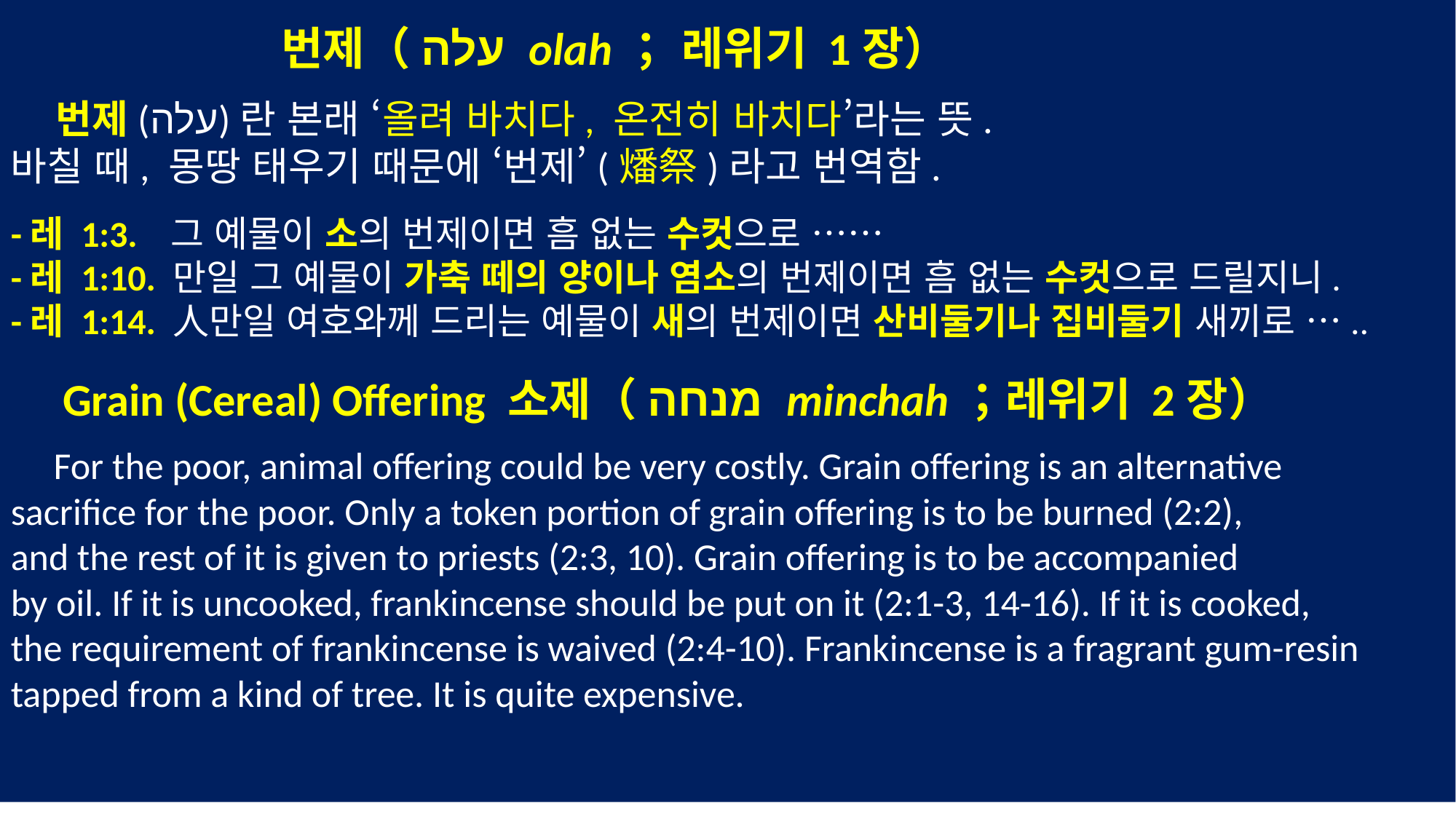

번제（עלה  olah； 레위기 1장）

    번제(עלה)란 본래 ‘올려 바치다, 온전히 바치다’라는 뜻.
바칠 때, 몽땅 태우기 때문에 ‘번제’(燔祭)라고 번역함.

-레 1:3.  ‎ 그 예물이 소의 번제이면 흠 없는 수컷으로 ……
-레 1:10. 만일 그 예물이 가축 떼의 양이나 염소의 번제이면 흠 없는 수컷으로 드릴지니.
-레 1:14. 人만일 여호와께 드리는 예물이 새의 번제이면 산비둘기나 집비둘기 새끼로 …..

     Grain (Cereal) Offering 소제（מנחה  minchah；레위기 2장）

     For the poor, animal offering could be very costly. Grain offering is an alternative
sacrifice for the poor. Only a token portion of grain offering is to be burned (2:2),
and the rest of it is given to priests (2:3, 10). Grain offering is to be accompanied
by oil. If it is uncooked, frankincense should be put on it (2:1-3, 14-16). If it is cooked,
the requirement of frankincense is waived (2:4-10). Frankincense is a fragrant gum-resin tapped from a kind of tree. It is quite expensive.